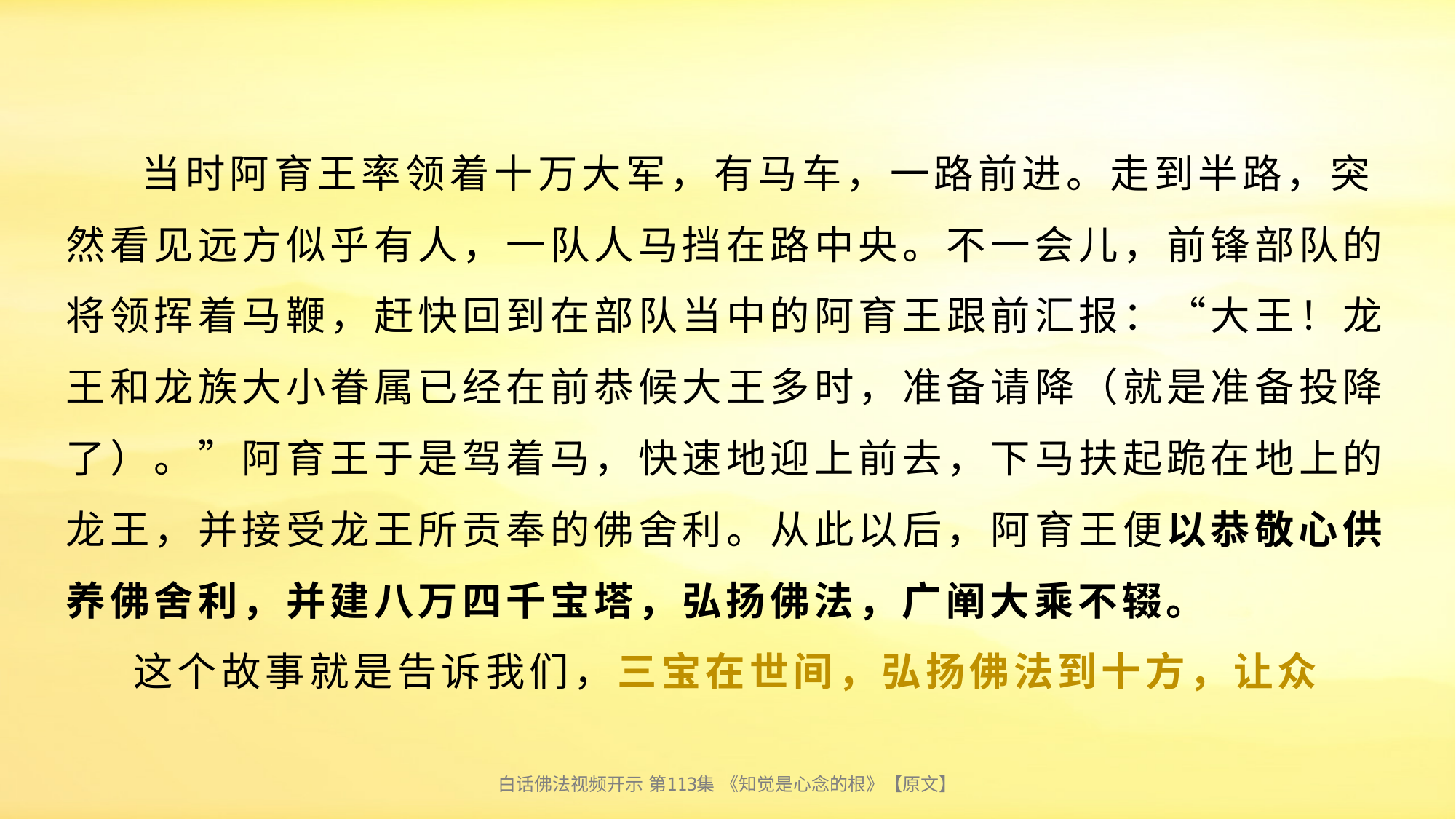

# 当时阿育王率领着十万大军，有马车，一路前进。走到半路，突然看见远方似乎有人，一队人马挡在路中央。不一会儿，前锋部队的将领挥着马鞭，赶快回到在部队当中的阿育王跟前汇报：“大王！龙王和龙族大小眷属已经在前恭候大王多时，准备请降（就是准备投降了）。”阿育王于是驾着马，快速地迎上前去，下马扶起跪在地上的龙王，并接受龙王所贡奉的佛舍利。从此以后，阿育王便以恭敬心供养佛舍利，并建八万四千宝塔，弘扬佛法，广阐大乘不辍。 这个故事就是告诉我们，三宝在世间，弘扬佛法到十方，让众
白话佛法视频开示 第113集 《知觉是心念的根》【原文】